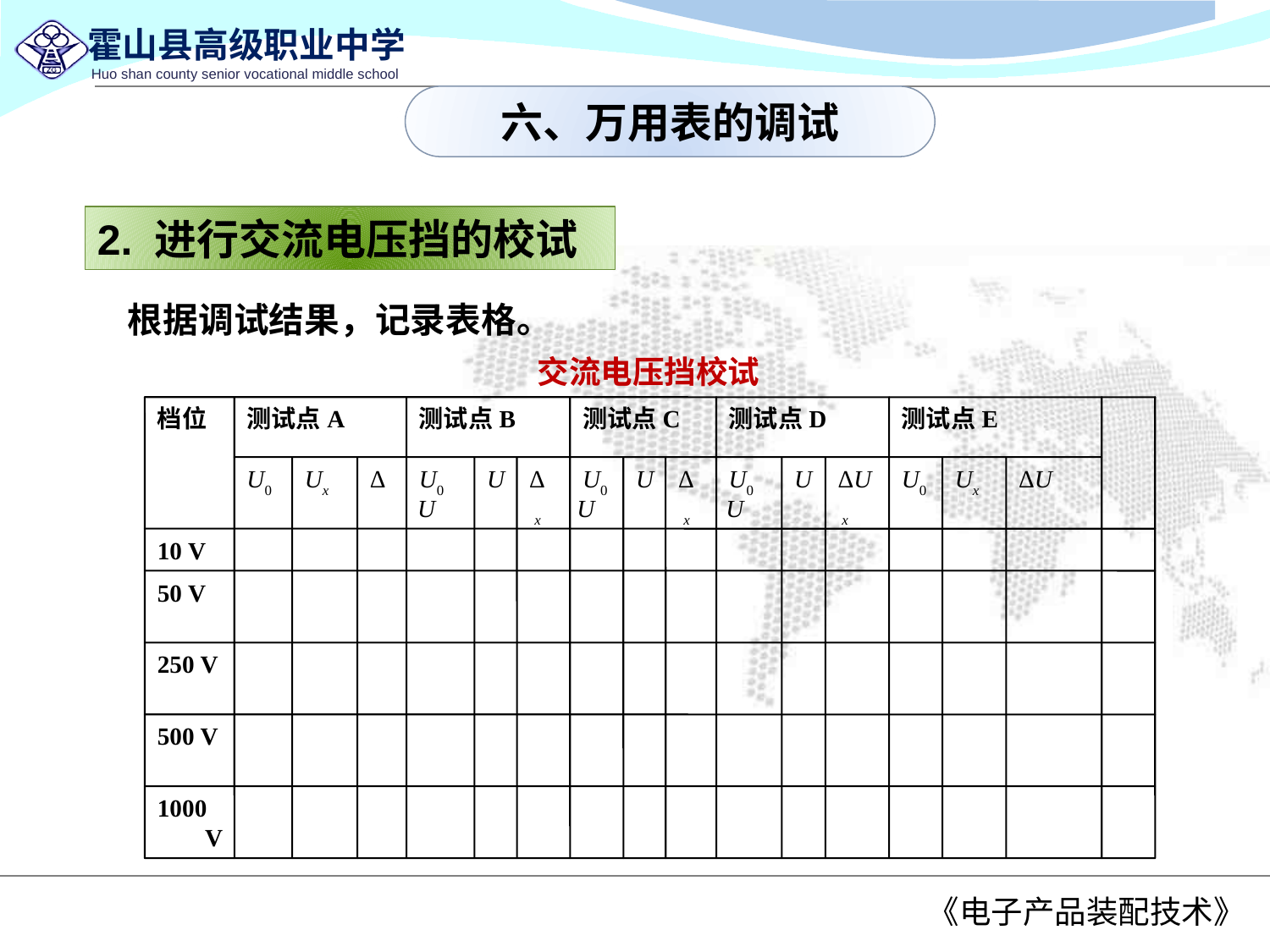

六、万用表的调试
2. 进行交流电压挡的校试
根据调试结果，记录表格。
交流电压挡校试
档位

测试点A

测试点B

测试点C

测试点D

测试点E

U0

Ux

ΔU

U0
Ux

ΔU

U0
Ux

ΔU

U0
Ux

ΔU

U0
Ux

ΔU

10 V

50 V

250 V

500 V

1000 V